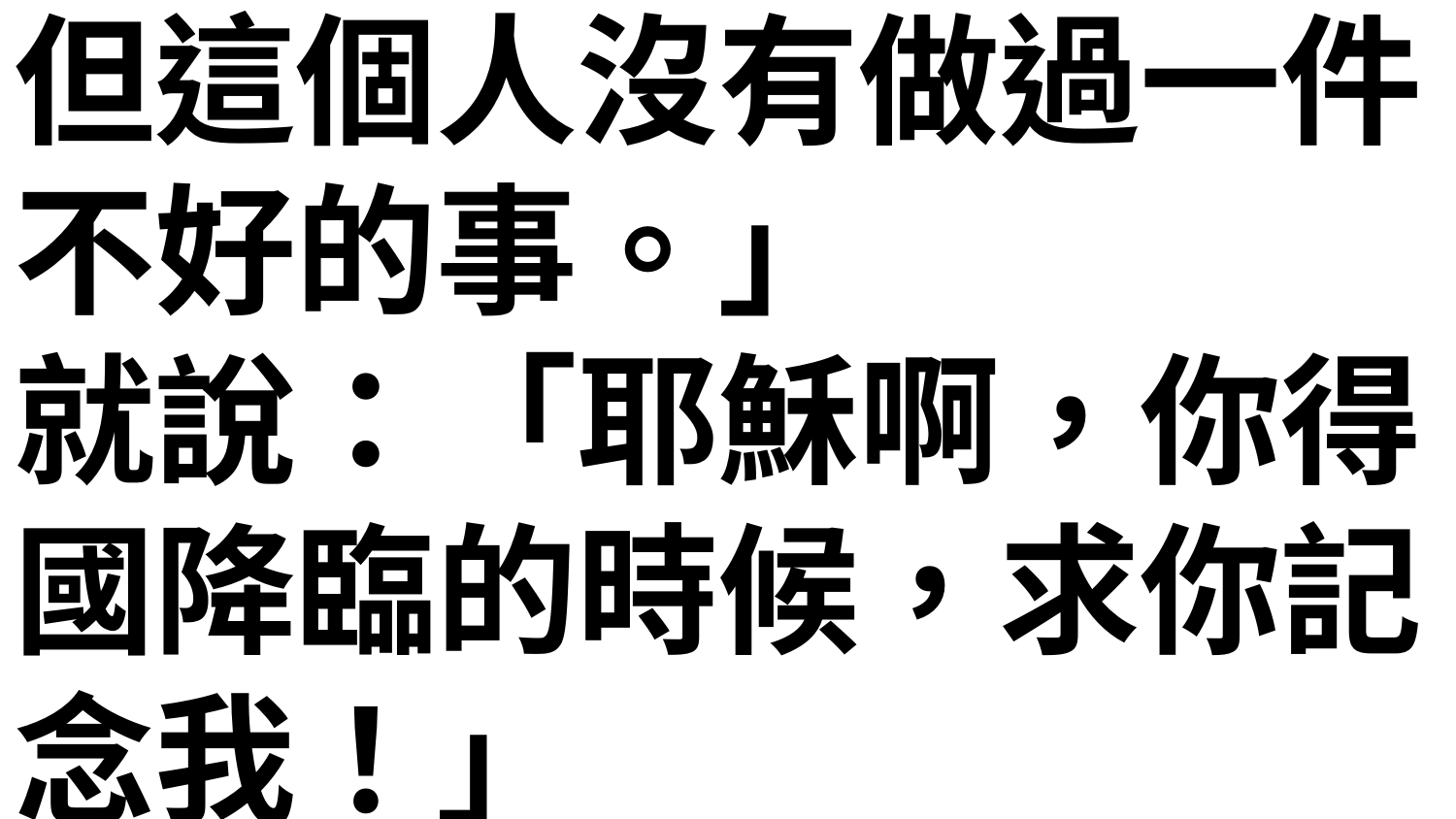

但這個人沒有做過一件不好的事。」
就說：「耶穌啊，你得國降臨的時候，求你記念我！」